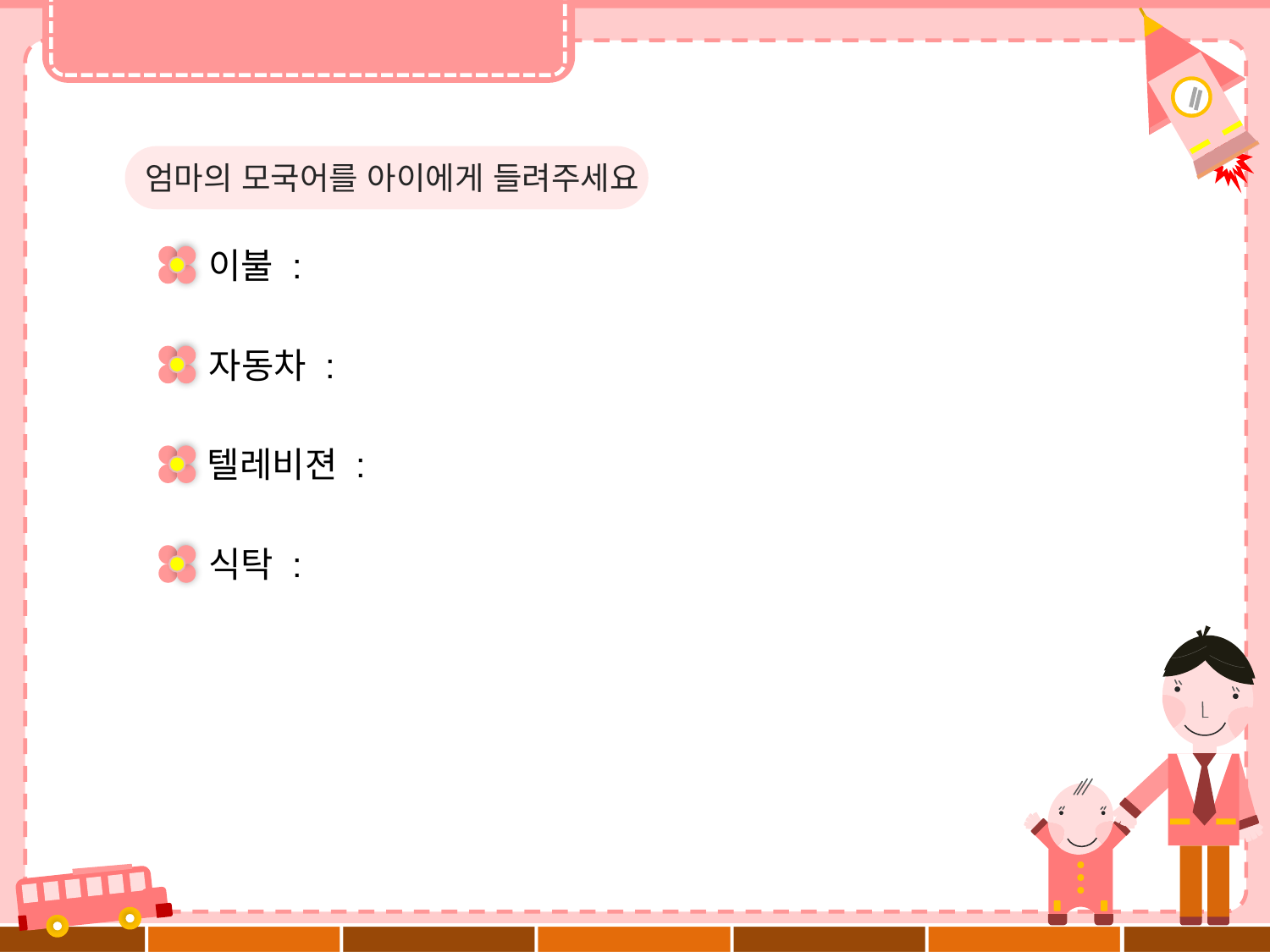

엄마의 모국어를 아이에게 들려주세요
이불 :

자동차 :

텔레비젼 :

식탁 :